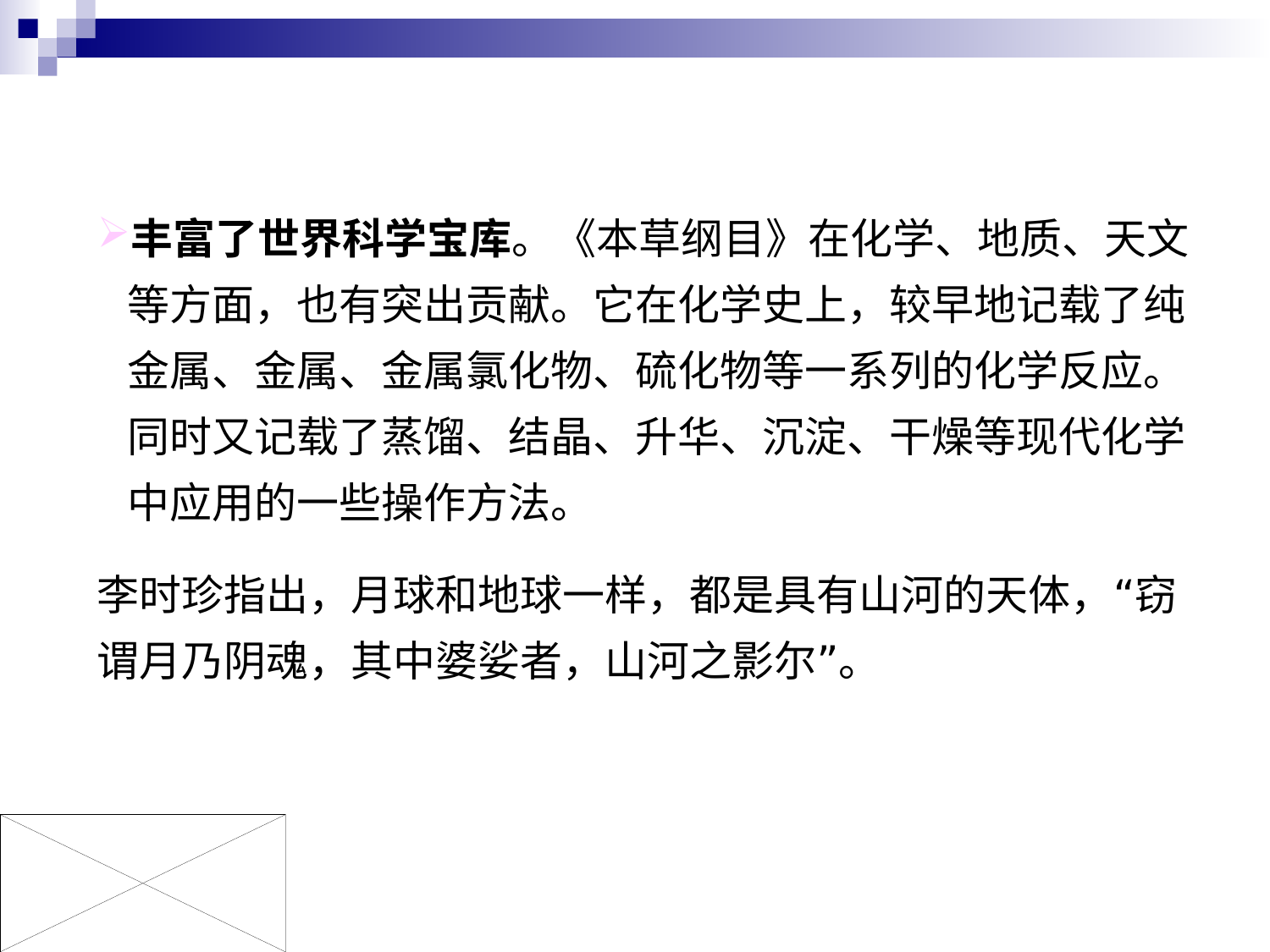

丰富了世界科学宝库。《本草纲目》在化学、地质、天文等方面，也有突出贡献。它在化学史上，较早地记载了纯金属、金属、金属氯化物、硫化物等一系列的化学反应。同时又记载了蒸馏、结晶、升华、沉淀、干燥等现代化学中应用的一些操作方法。
李时珍指出，月球和地球一样，都是具有山河的天体，“窃谓月乃阴魂，其中婆娑者，山河之影尔”。